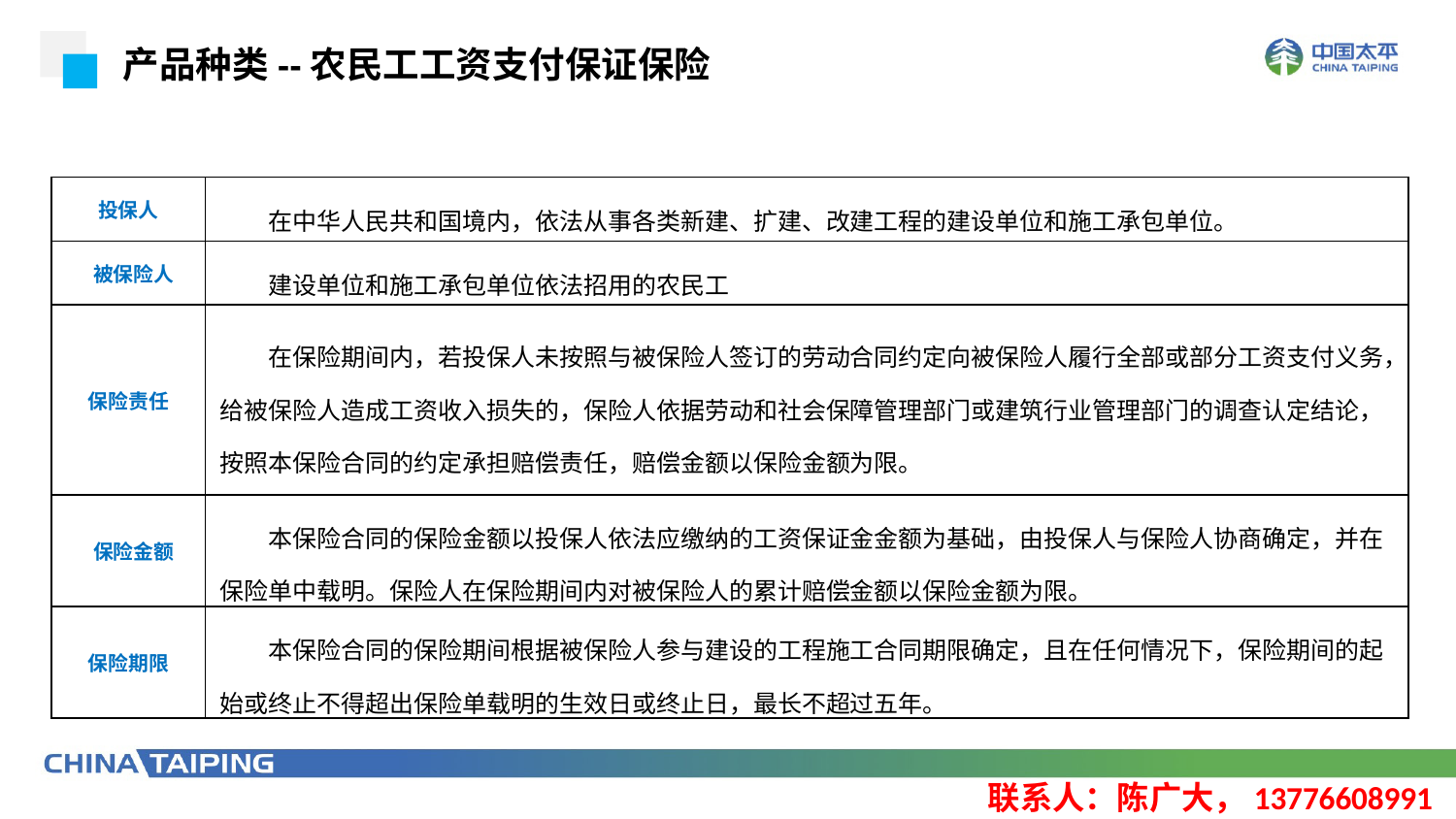

产品种类--农民工工资支付保证保险

| 投保人 | 在中华人民共和国境内，依法从事各类新建、扩建、改建工程的建设单位和施工承包单位。 |
| --- | --- |
| 被保险人 | 建设单位和施工承包单位依法招用的农民工 |
| 保险责任 | 在保险期间内，若投保人未按照与被保险人签订的劳动合同约定向被保险人履行全部或部分工资支付义务，给被保险人造成工资收入损失的，保险人依据劳动和社会保障管理部门或建筑行业管理部门的调查认定结论，按照本保险合同的约定承担赔偿责任，赔偿金额以保险金额为限。 |
| 保险金额 | 本保险合同的保险金额以投保人依法应缴纳的工资保证金金额为基础，由投保人与保险人协商确定，并在保险单中载明。保险人在保险期间内对被保险人的累计赔偿金额以保险金额为限。 |
| 保险期限 | 本保险合同的保险期间根据被保险人参与建设的工程施工合同期限确定，且在任何情况下，保险期间的起始或终止不得超出保险单载明的生效日或终止日，最长不超过五年。 |
联系人：陈广大，13776608991